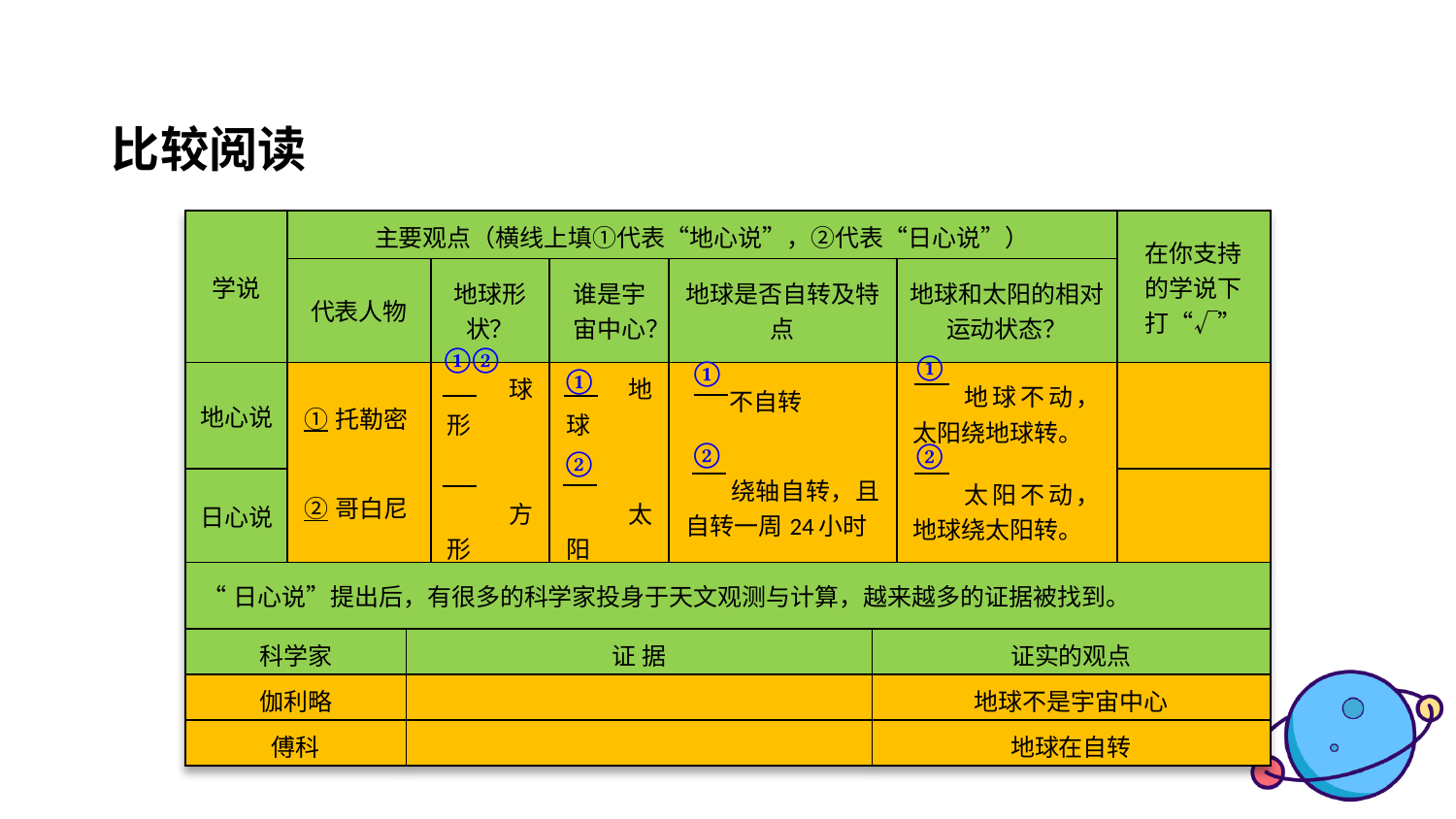

比较阅读
| 学说 | 主要观点（横线上填①代表“地心说”，②代表“日心说”） |  |  |  |  |  |  | 在你支持的学说下打“√” |
| --- | --- | --- | --- | --- | --- | --- | --- | --- |
|  | 代表人物 |  | 地球形状？ | 谁是宇宙中心？ | 地球是否自转及特点 |  | 地球和太阳的相对运动状态？ |  |
| 地心说 | ①托勒密     ②哥白尼 |  | 球形     方形 | 地球     太阳 | 不自转     绕轴自转，且自转一周24小时 |  | 地球不动，太阳绕地球转。   太阳不动，地球绕太阳转。 |  |
| 日心说 |  |  |  |  |  |  |  |  |
| “日心说”提出后，有很多的科学家投身于天文观测与计算，越来越多的证据被找到。 |  |  |  |  |  |  |  |  |
| 科学家 |  | 证 据 |  |  |  | 证实的观点 |  |  |
| 伽利略 |  |  |  |  |  | 地球不是宇宙中心 |  |  |
| 傅科 |  |  |  |  |  | 地球在自转 |  |  |
①②
①
①
①
②
②
②